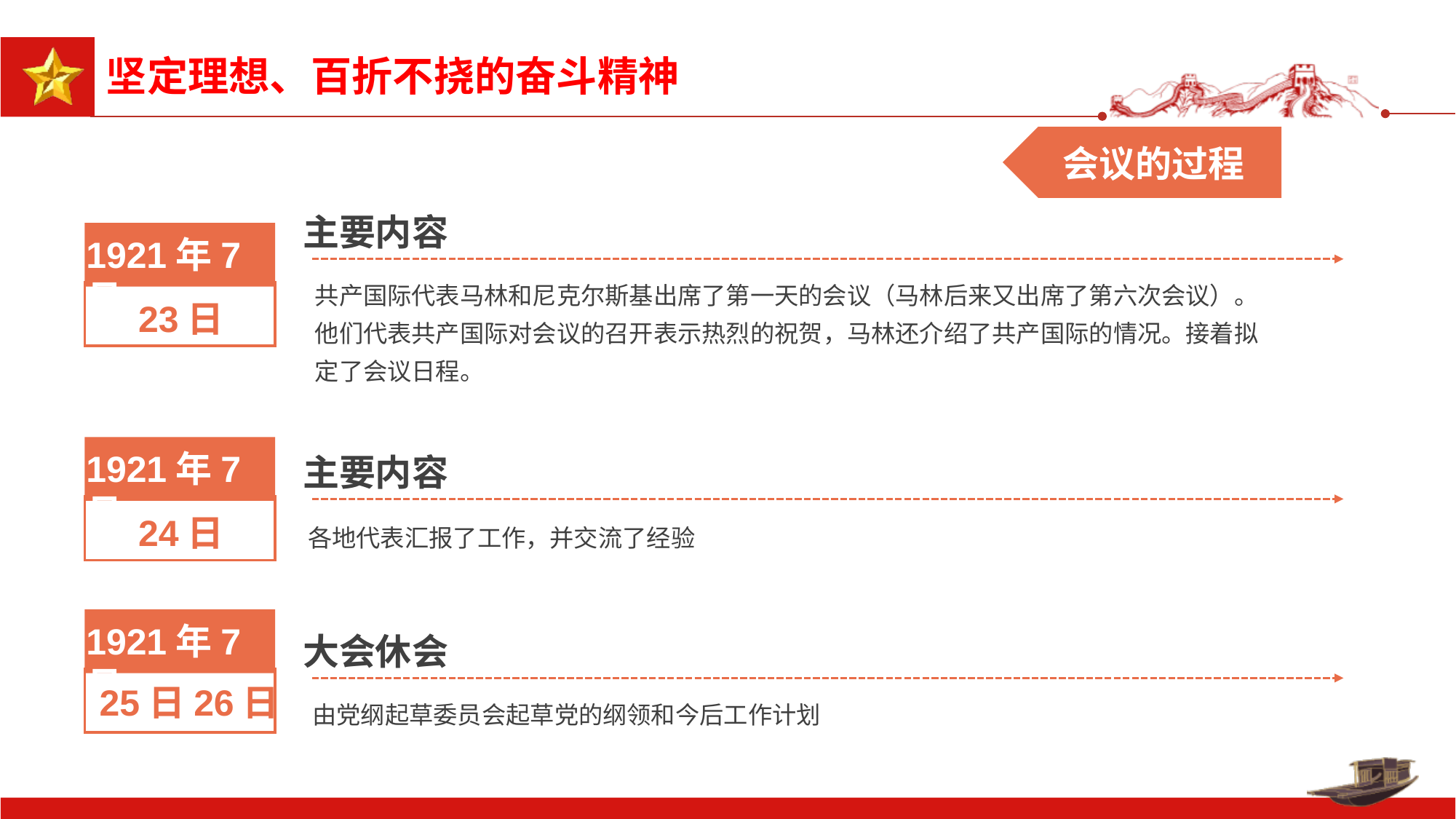

会议的过程
主要内容
共产国际代表马林和尼克尔斯基出席了第一天的会议（马林后来又出席了第六次会议）。他们代表共产国际对会议的召开表示热烈的祝贺，马林还介绍了共产国际的情况。接着拟定了会议日程。

1921年7月

23日

1921年7月

24日
主要内容
各地代表汇报了工作，并交流了经验

1921年7月

25日26日
大会休会
由党纲起草委员会起草党的纲领和今后工作计划